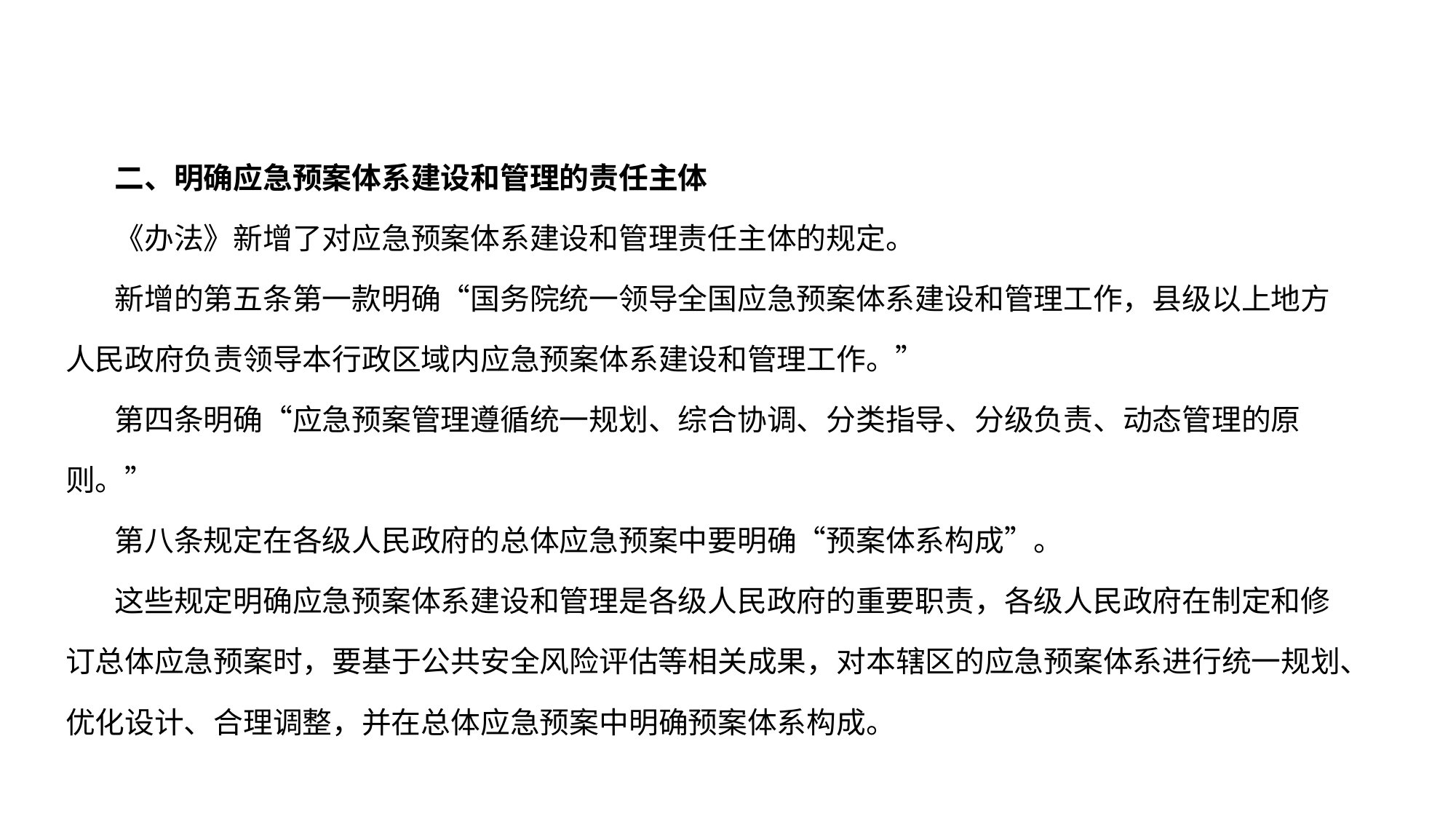

#
二、明确应急预案体系建设和管理的责任主体
《办法》新增了对应急预案体系建设和管理责任主体的规定。
新增的第五条第一款明确“国务院统一领导全国应急预案体系建设和管理工作，县级以上地方人民政府负责领导本行政区域内应急预案体系建设和管理工作。”
第四条明确“应急预案管理遵循统一规划、综合协调、分类指导、分级负责、动态管理的原则。”
第八条规定在各级人民政府的总体应急预案中要明确“预案体系构成”。
这些规定明确应急预案体系建设和管理是各级人民政府的重要职责，各级人民政府在制定和修订总体应急预案时，要基于公共安全风险评估等相关成果，对本辖区的应急预案体系进行统一规划、优化设计、合理调整，并在总体应急预案中明确预案体系构成。